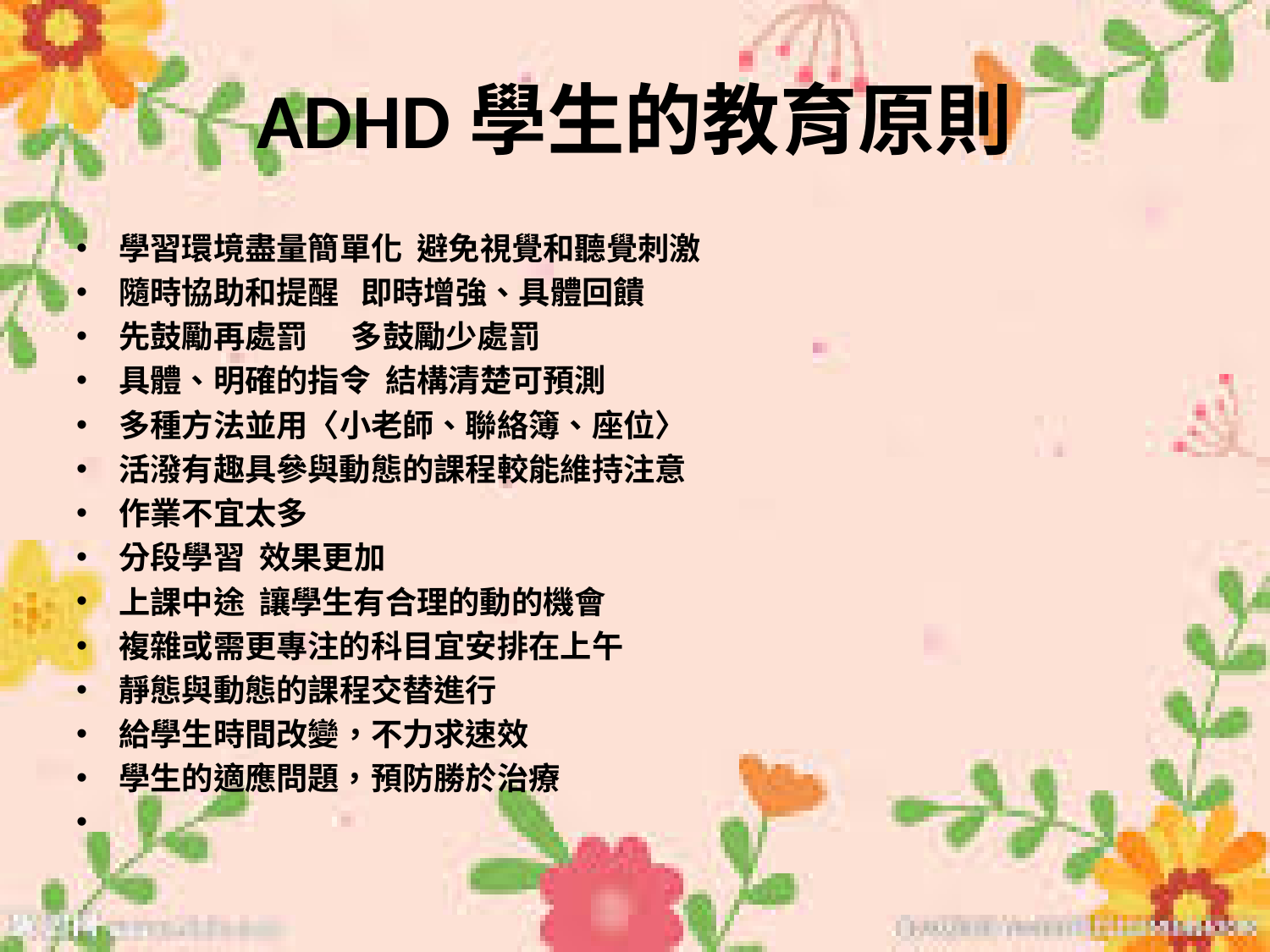

# ADHD學生的教育原則
學習環境盡量簡單化  避免視覺和聽覺刺激
隨時協助和提醒   即時增強、具體回饋
先鼓勵再處罰      多鼓勵少處罰
具體、明確的指令  結構清楚可預測
多種方法並用〈小老師、聯絡簿、座位〉
活潑有趣具參與動態的課程較能維持注意
作業不宜太多
分段學習  效果更加
上課中途  讓學生有合理的動的機會
複雜或需更專注的科目宜安排在上午
靜態與動態的課程交替進行
給學生時間改變，不力求速效
學生的適應問題，預防勝於治療